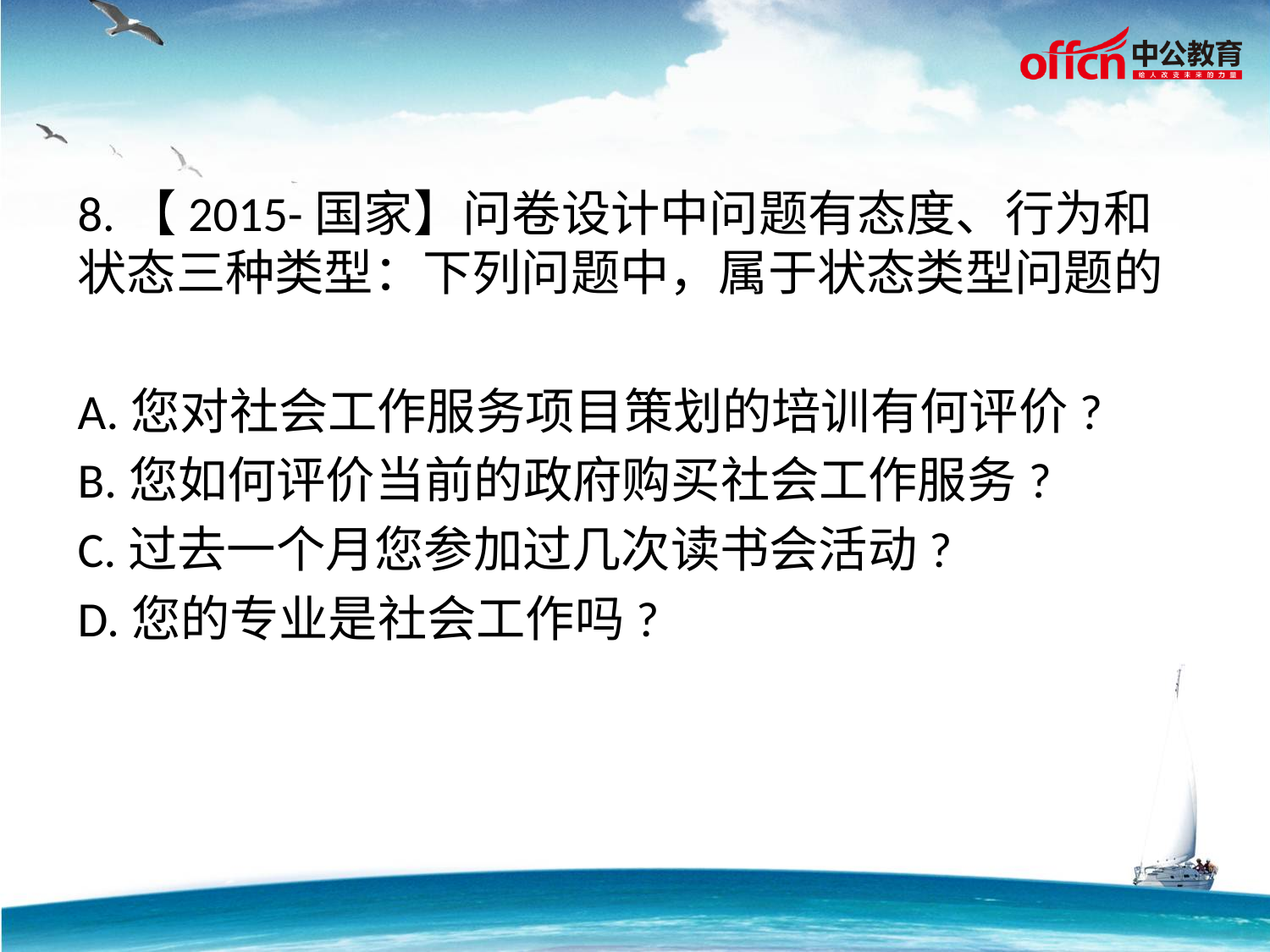

8.【2015-国家】问卷设计中问题有态度、行为和状态三种类型：下列问题中，属于状态类型问题的

A.您对社会工作服务项目策划的培训有何评价?
B.您如何评价当前的政府购买社会工作服务?
C.过去一个月您参加过几次读书会活动?
D.您的专业是社会工作吗?